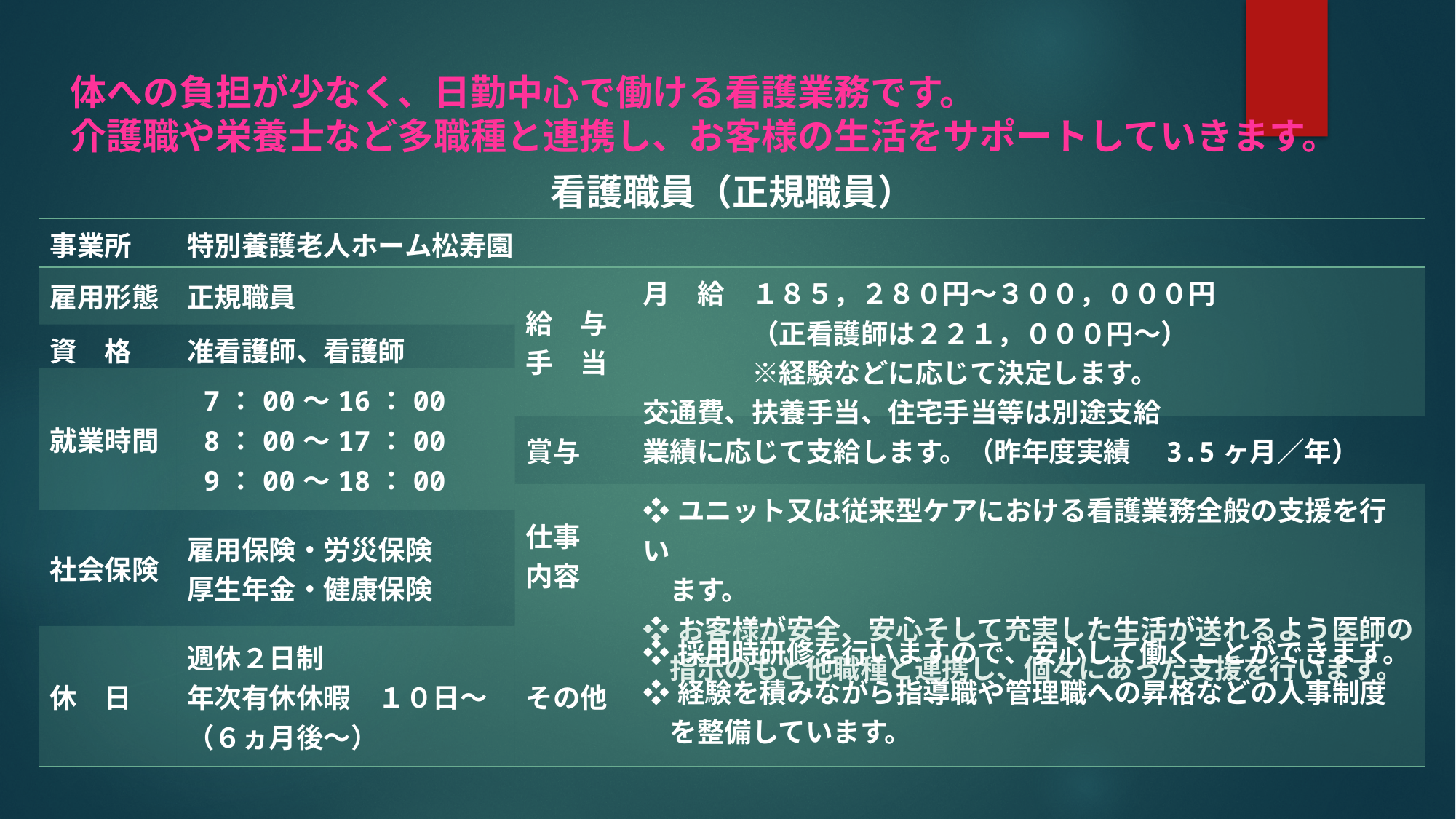

体への負担が少なく、日勤中心で働ける看護業務です。
介護職や栄養士など多職種と連携し、お客様の生活をサポートしていきます。
看護職員（正規職員）
| 事業所 | 特別養護老人ホーム松寿園 |  |  |
| --- | --- | --- | --- |
| 雇用形態 | 正規職員 | 給　与 手　当 | 月　給　１８５，２８０円～３００，０００円 　　　　（正看護師は２２１，０００円～） 　　　　※経験などに応じて決定します。 交通費、扶養手当、住宅手当等は別途支給 |
| 資　格 | 准看護師、看護師 |  |  |
| 就業時間 | 7：00～16：00 8：00～17：00 9：00～18：00 |  |  |
|  |  | 賞与 | 業績に応じて支給します。（昨年度実績　3.5ヶ月／年） |
|  |  | 仕事 内容 | ❖ユニット又は従来型ケアにおける看護業務全般の支援を行い 　ます。 ❖お客様が安全、安心そして充実した生活が送れるよう医師の 　指示のもと他職種と連携し、個々にあった支援を行います。 |
| 社会保険 | 雇用保険・労災保険 厚生年金・健康保険 |  |  |
| 休　日 | 週休２日制 年次有休休暇　１０日～（６ヵ月後～） | その他 | ❖採用時研修を行いますので、安心して働くことができます。 ❖経験を積みながら指導職や管理職への昇格などの人事制度 　を整備しています。 |